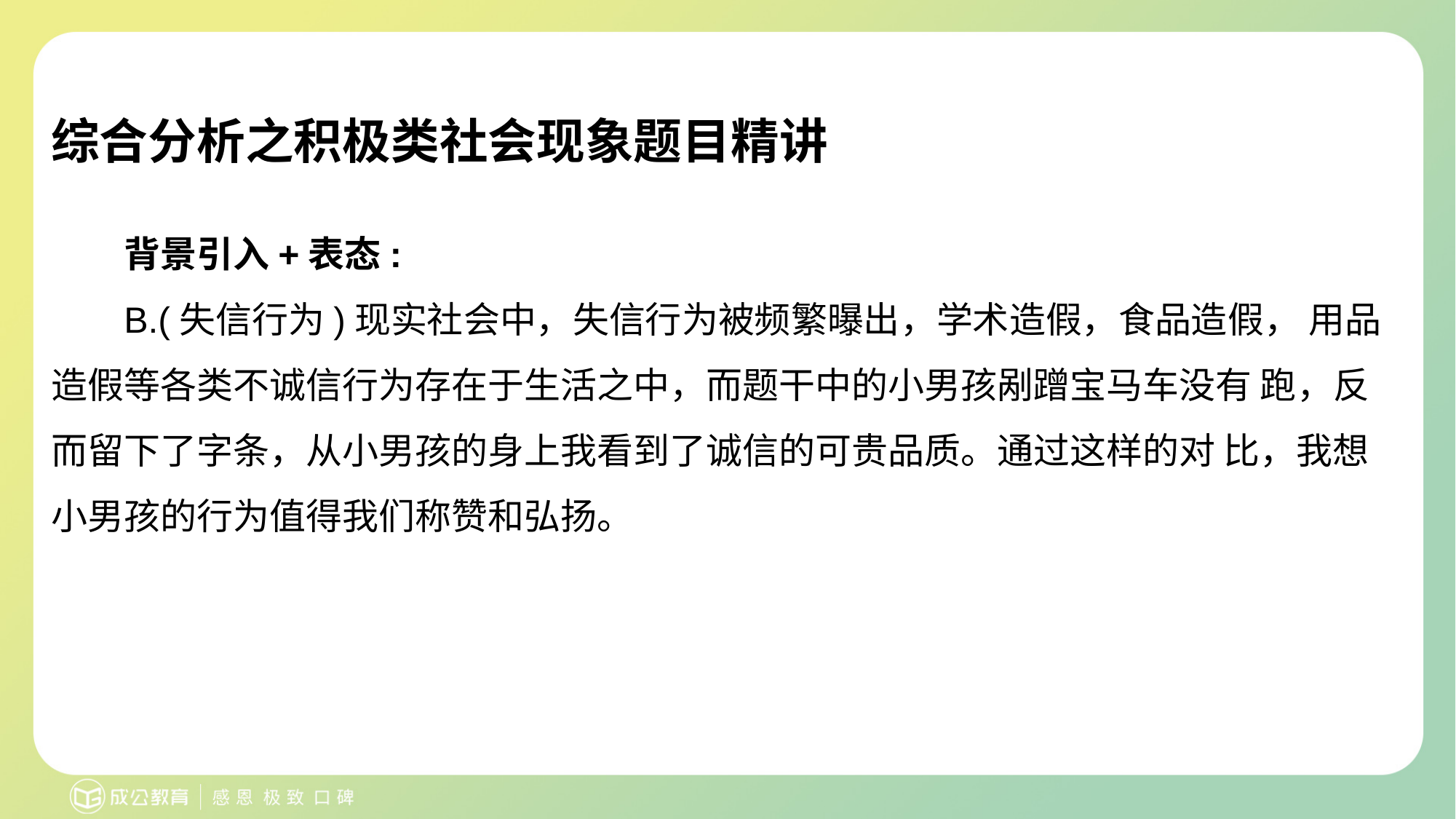

# 综合分析之积极类社会现象题目精讲

背景引入+表态:
B.(失信行为)现实社会中，失信行为被频繁曝出，学术造假，食品造假， 用品造假等各类不诚信行为存在于生活之中，而题干中的小男孩剐蹭宝马车没有 跑，反而留下了字条，从小男孩的身上我看到了诚信的可贵品质。通过这样的对 比，我想小男孩的行为值得我们称赞和弘扬。